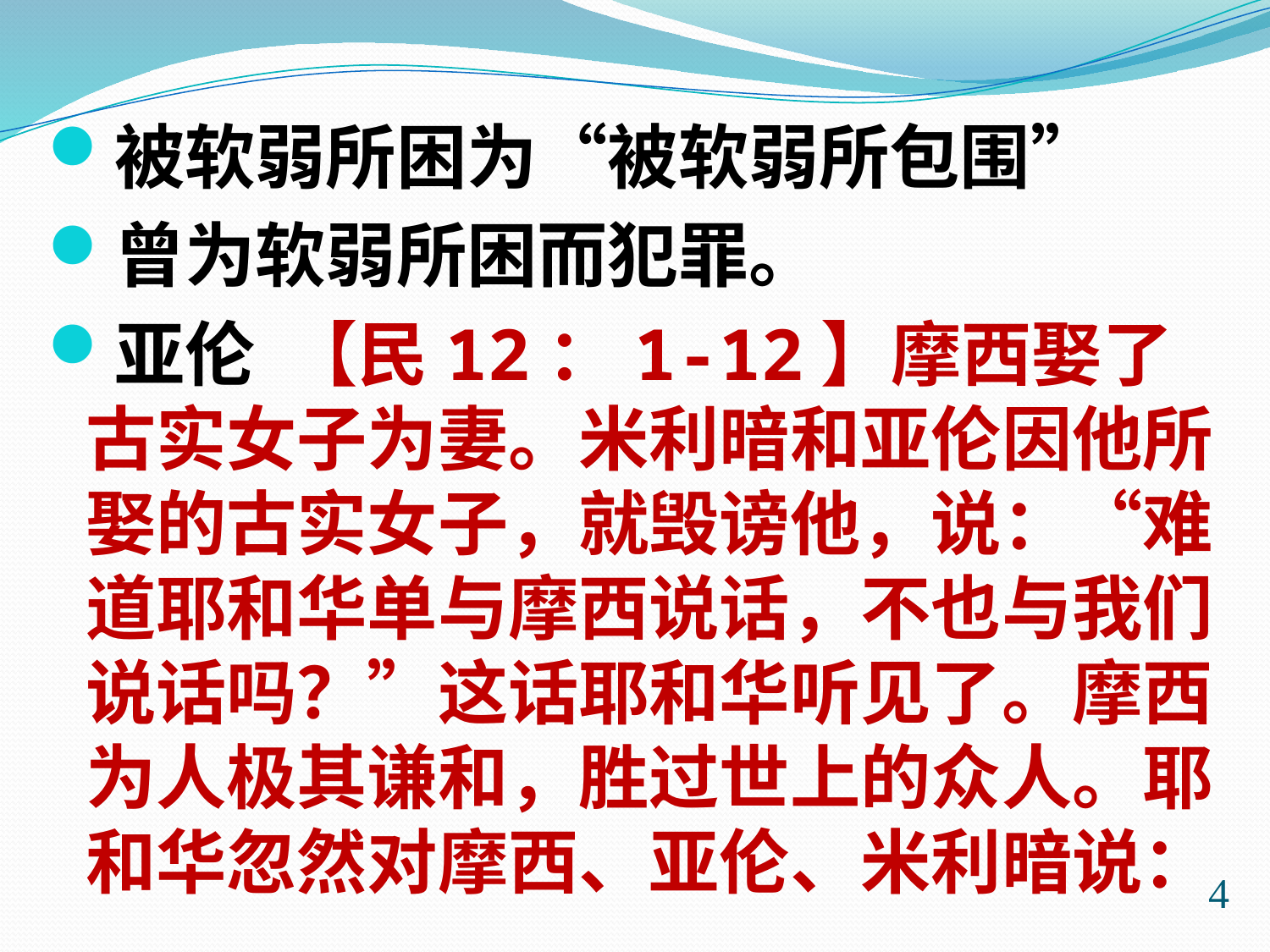

被软弱所困为“被软弱所包围”
曾为软弱所困而犯罪。
亚伦  【民12：1-12】摩西娶了古实女子为妻。米利暗和亚伦因他所娶的古实女子，就毁谤他，说：“难道耶和华单与摩西说话，不也与我们说话吗？”这话耶和华听见了。摩西为人极其谦和，胜过世上的众人。耶和华忽然对摩西、亚伦、米利暗说：
4